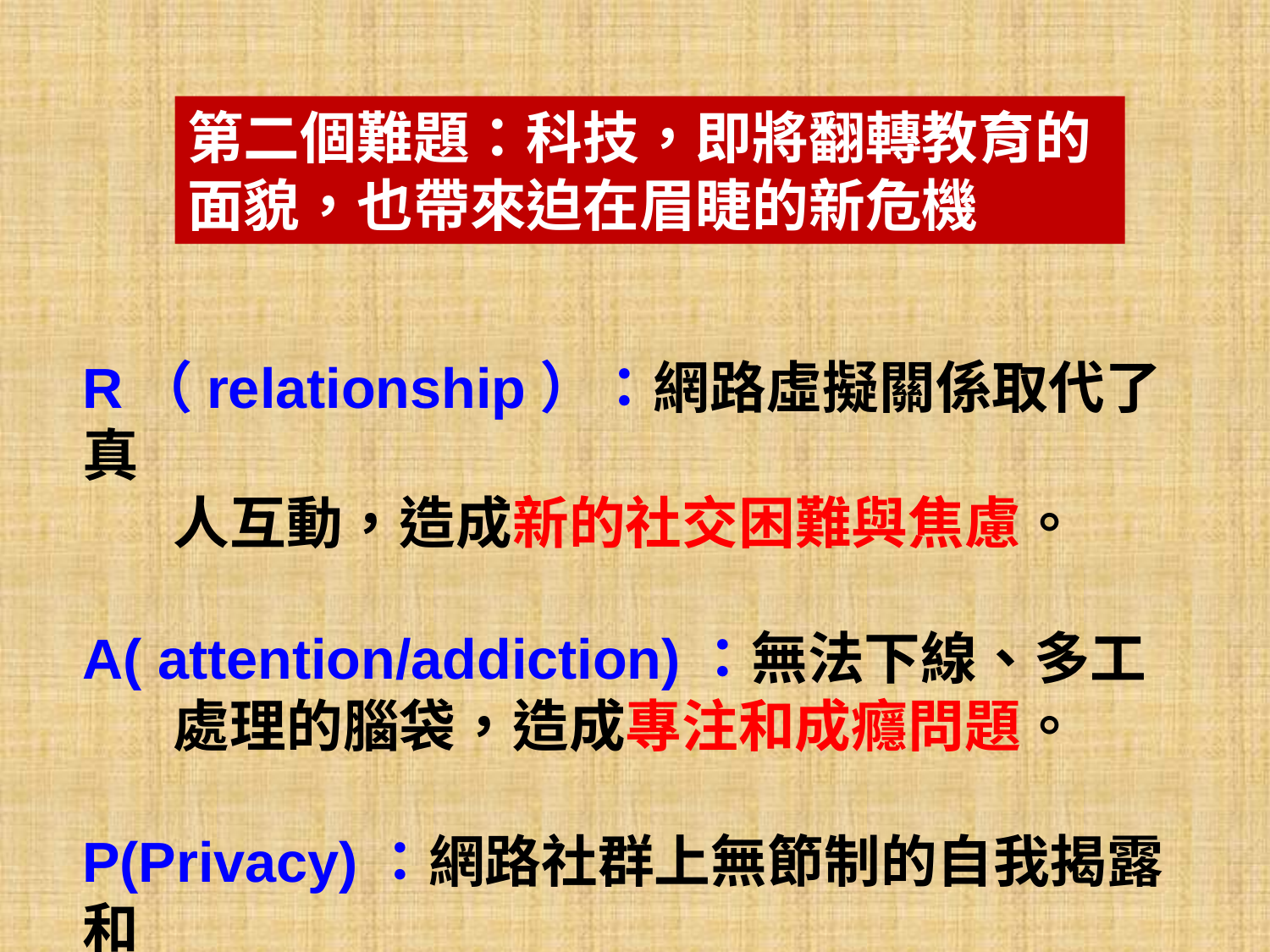

第二個難題：科技，即將翻轉教育的面貌，也帶來迫在眉睫的新危機
R（relationship）：網路虛擬關係取代了真
      人互動，造成新的社交困難與焦慮。

A( attention/addiction)：無法下線、多工
      處理的腦袋，造成專注和成癮問題。

P(Privacy)：網路社群上無節制的自我揭露和
      透明分享，將造成滑世代小孩的隱私災難。